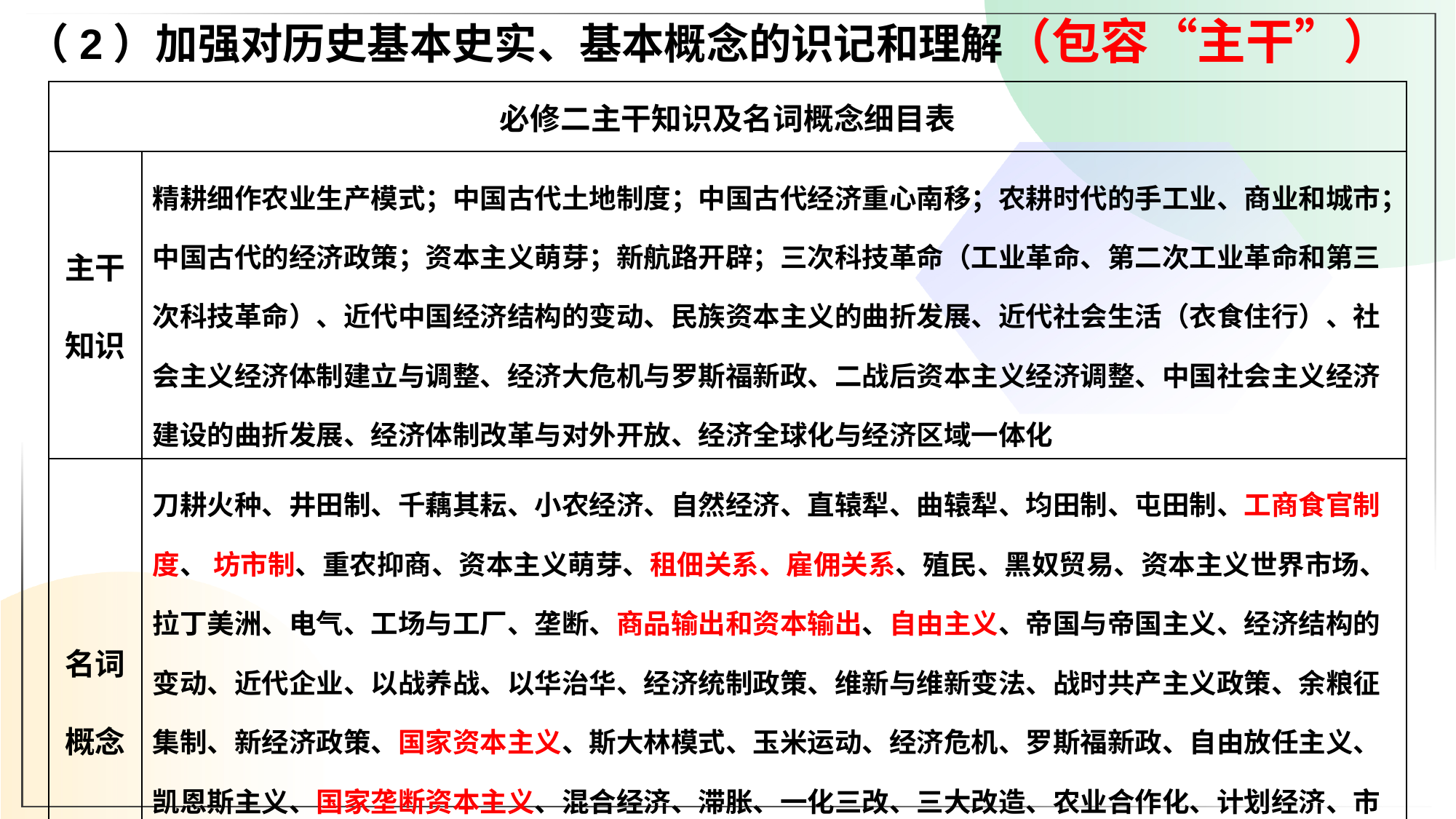

（2）加强对历史基本史实、基本概念的识记和理解（包容“主干”）
| 必修二主干知识及名词概念细目表 |  |
| --- | --- |
| 主干 知识 | 精耕细作农业生产模式；中国古代土地制度；中国古代经济重心南移；农耕时代的手工业、商业和城市； 中国古代的经济政策；资本主义萌芽；新航路开辟；三次科技革命（工业革命、第二次工业革命和第三次科技革命）、近代中国经济结构的变动、民族资本主义的曲折发展、近代社会生活（衣食住行）、社会主义经济体制建立与调整、经济大危机与罗斯福新政、二战后资本主义经济调整、中国社会主义经济建设的曲折发展、经济体制改革与对外开放、经济全球化与经济区域一体化 |
| 名词 概念 | 刀耕火种、井田制、千藕其耘、小农经济、自然经济、直辕犁、曲辕犁、均田制、屯田制、工商食官制度、 坊市制、重农抑商、资本主义萌芽、租佃关系、雇佣关系、殖民、黑奴贸易、资本主义世界市场、拉丁美洲、电气、工场与工厂、垄断、商品输出和资本输出、自由主义、帝国与帝国主义、经济结构的变动、近代企业、以战养战、以华治华、经济统制政策、维新与维新变法、战时共产主义政策、余粮征集制、新经济政策、国家资本主义、斯大林模式、玉米运动、经济危机、罗斯福新政、自由放任主义、凯恩斯主义、国家垄断资本主义、混合经济、滞胀、一化三改、三大改造、农业合作化、计划经济、市场经济、大跃进、人民公社化运动、一大二公、家庭联产承包责任制、乡镇企业、经济特区、国内生产总值、城市化、布雷顿森林体系、关贸总协定与世界贸易组织、经济全球化与经济区域一体化、欧盟 |